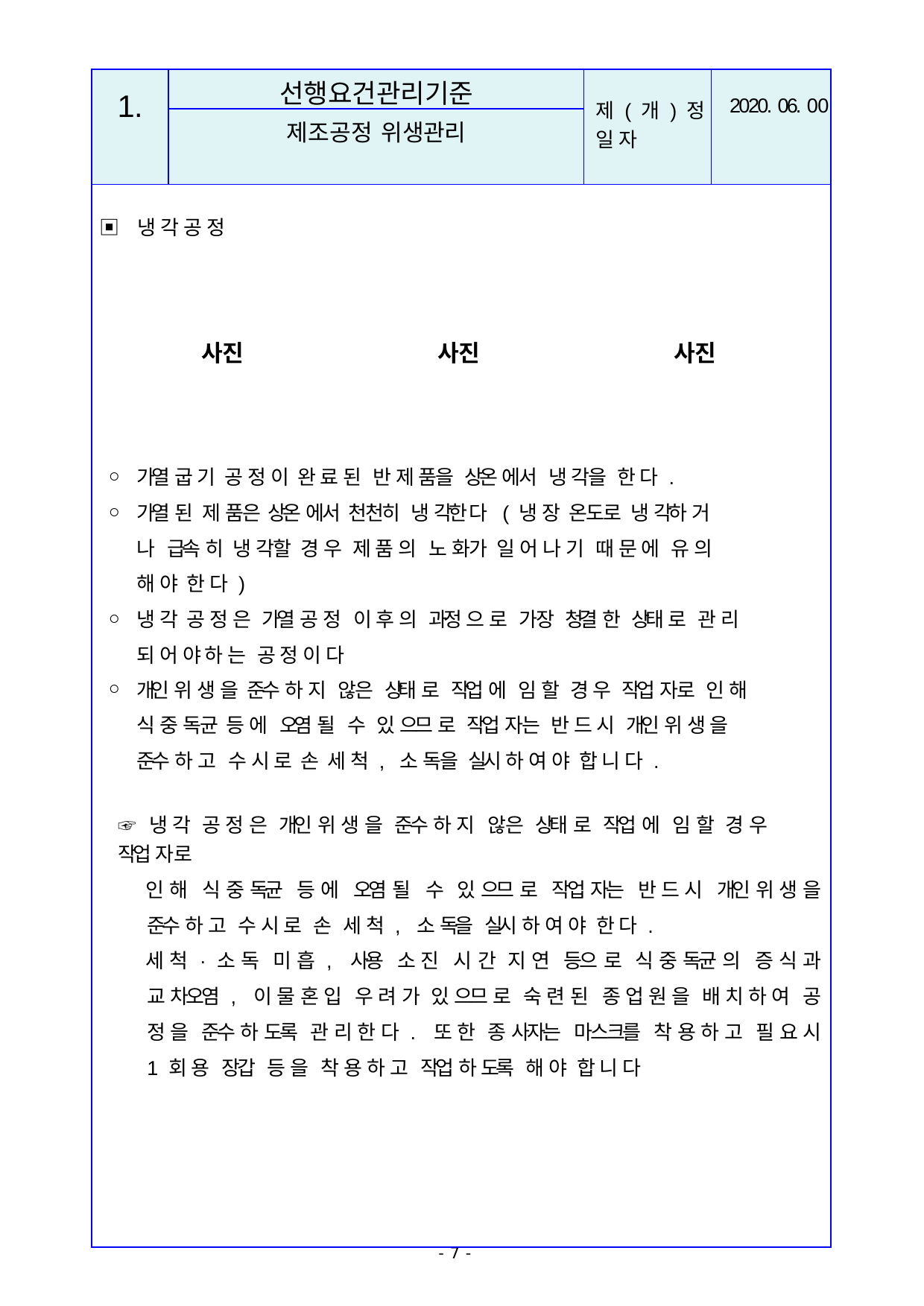

| 1. | 선행요건관리기준 | 제 ( 개 ) 정 일 자 | 2020. 06. 00 |
| --- | --- | --- | --- |
|  | 제조공정 위생관리 |  |  |
| ▣ 냉 각 공 정 사진 사진 사진 가열 굽 기 공 정 이 완 료 된 반 제 품을 상온 에서 냉 각을 한 다 . 가열 된 제 품은 상온 에서 천천히 냉 각한 다 ( 냉 장 온도로 냉 각하 거 나 급속 히 냉 각할 경 우 제 품 의 노 화가 일 어 나 기 때 문 에 유 의 해 야 한 다 ) 냉 각 공 정 은 가열 공 정 이 후 의 과정 으 로 가장 청결 한 상태 로 관 리 되 어 야 하 는 공 정 이 다 개인 위 생 을 준수 하 지 않은 상태 로 작업 에 임 할 경 우 작업 자로 인 해 식 중 독균 등 에 오염 될 수 있 으므 로 작업 자는 반 드 시 개인 위 생 을 준수 하 고 수 시 로 손 세 척 , 소 독을 실시 하 여 야 합 니 다 . ☞ 냉 각 공 정 은 개인 위 생 을 준수 하 지 않은 상태 로 작업 에 임 할 경 우 작업 자로 인 해 식 중 독균 등 에 오염 될 수 있 으므 로 작업 자는 반 드 시 개인 위 생 을 준수 하 고 수 시 로 손 세 척 , 소 독을 실시 하 여 야 한 다 . 세 척 · 소 독 미 흡 , 사용 소 진 시 간 지 연 등으 로 식 중 독균 의 증 식 과 교 차오염 , 이 물 혼 입 우 려 가 있 으므 로 숙 련 된 종 업 원 을 배 치 하 여 공 정 을 준수 하 도록 관 리 한 다 . 또 한 종 사자는 마스크를 착 용 하 고 필 요 시 1 회 용 장갑 등 을 착 용 하 고 작업 하 도록 해 야 합 니 다 |  |  |  |
- 7 -